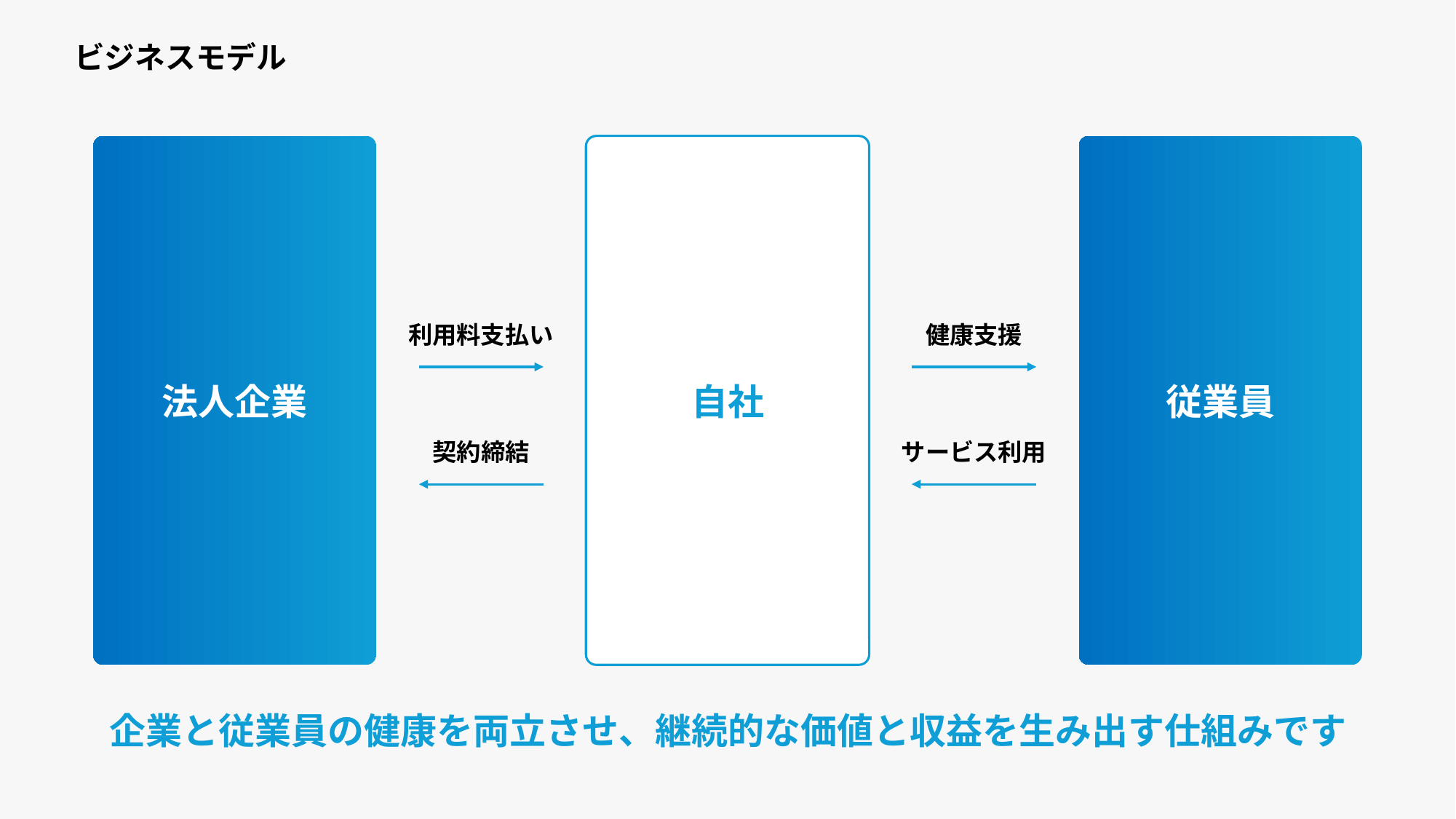

ビジネスモデル
法人企業
自社
従業員
利用料支払い
契約締結
健康支援
サービス利用
企業と従業員の健康を両立させ、継続的な価値と収益を生み出す仕組みです